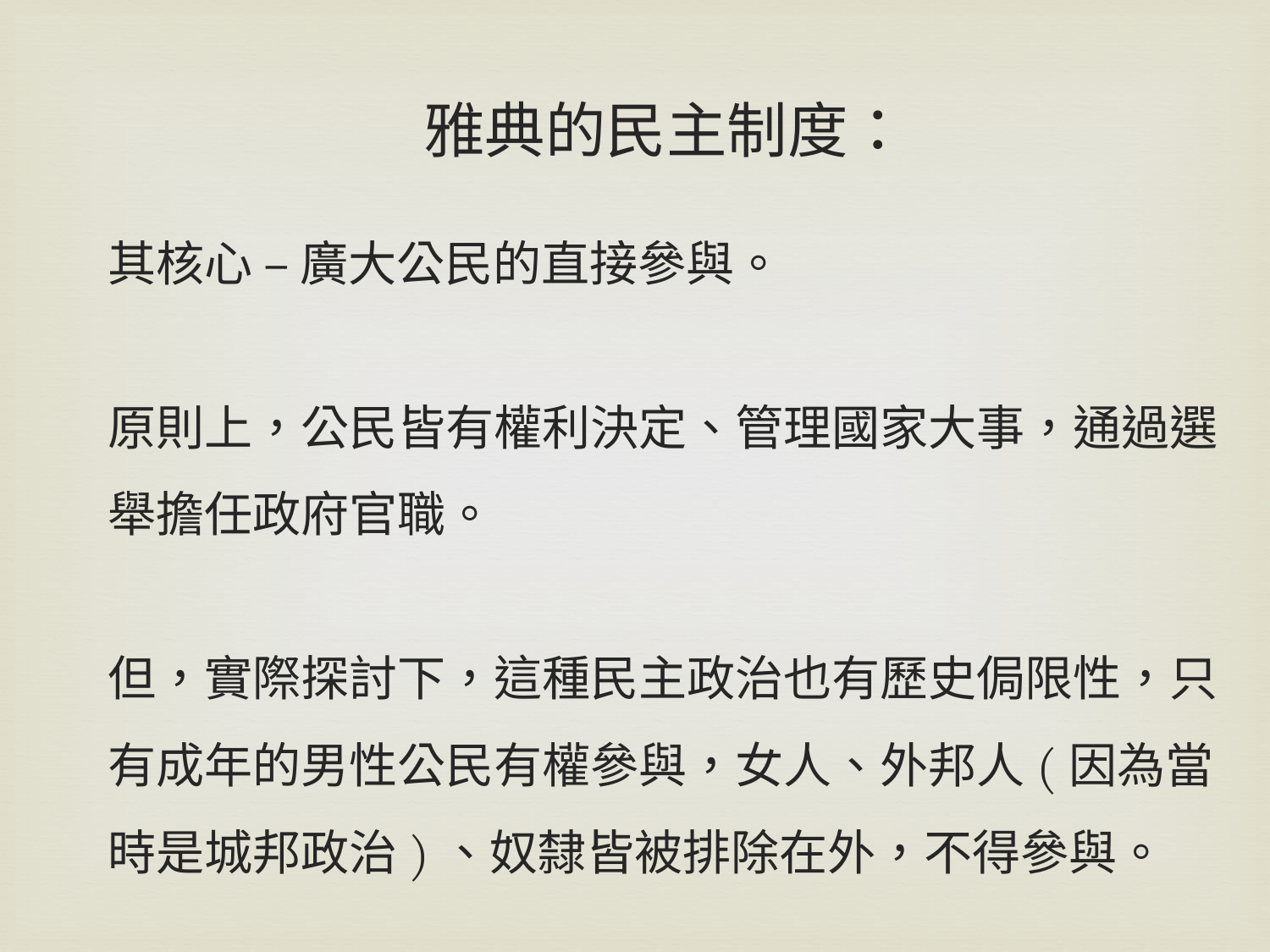

雅典的民主制度：

其核心 – 廣大公民的直接參與。

原則上，公民皆有權利決定、管理國家大事，通過選舉擔任政府官職。

但，實際探討下，這種民主政治也有歷史侷限性，只有成年的男性公民有權參與，女人、外邦人(因為當時是城邦政治)、奴隸皆被排除在外，不得參與。